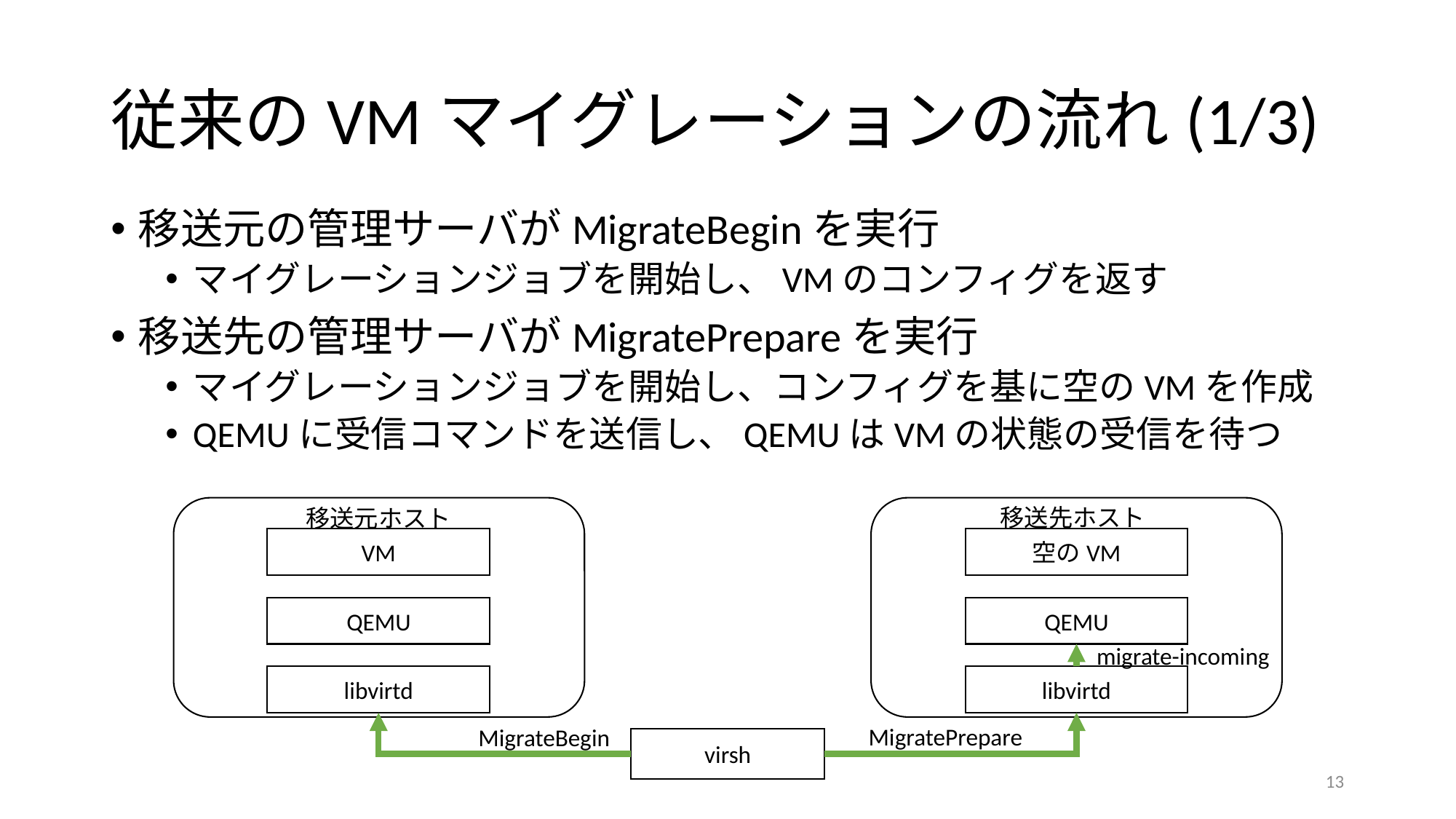

# 従来のVMマイグレーションの流れ(1/3)
移送元の管理サーバがMigrateBeginを実行
マイグレーションジョブを開始し、VMのコンフィグを返す
移送先の管理サーバがMigratePrepareを実行
マイグレーションジョブを開始し、コンフィグを基に空のVMを作成
QEMUに受信コマンドを送信し、QEMUはVMの状態の受信を待つ
移送先ホスト

移送元ホスト
VM
QEMU
libvirtd

空のVM
QEMU
migrate-incoming
libvirtd
MigratePrepare
MigrateBegin
virsh
13